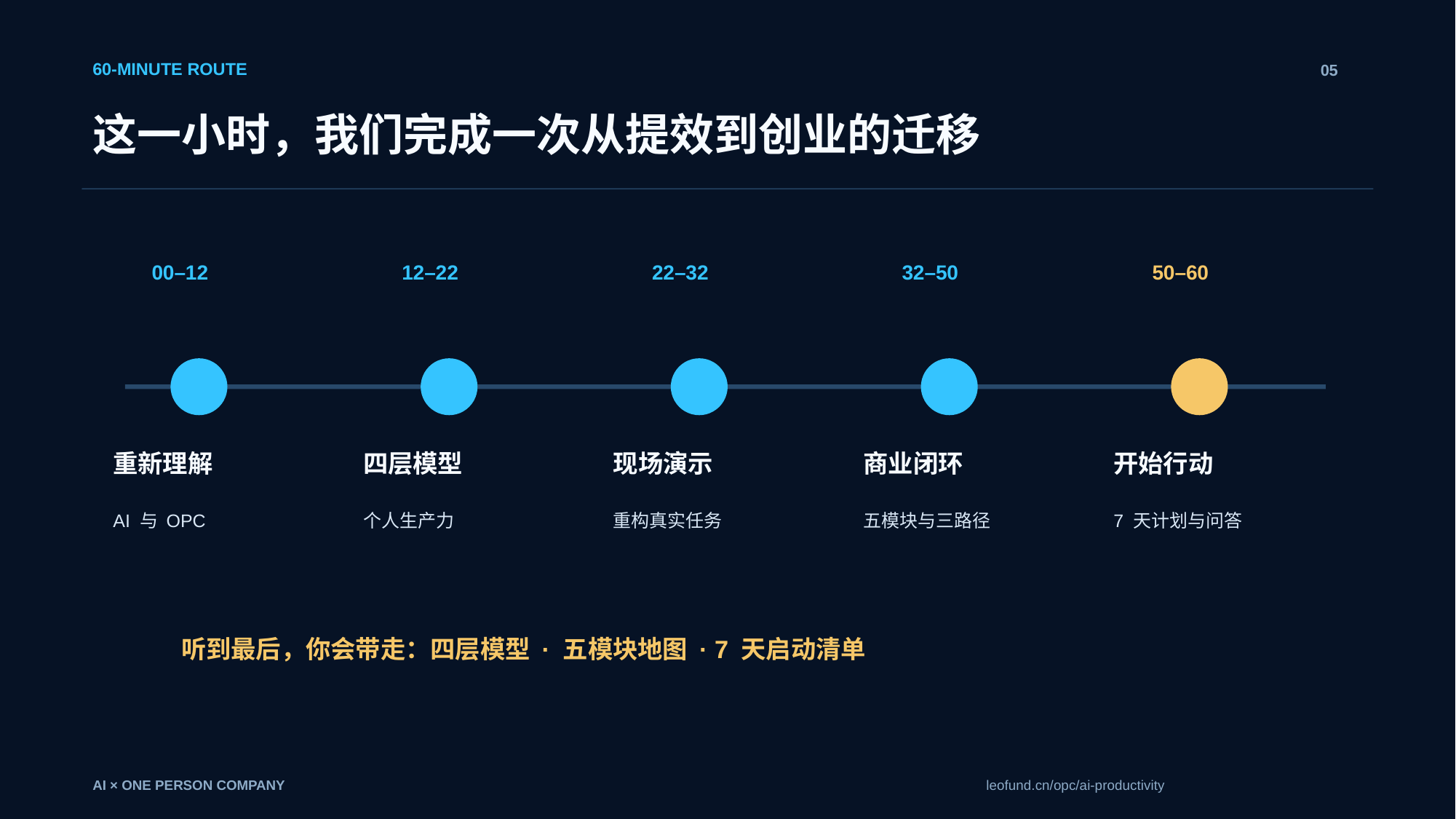

60-MINUTE ROUTE
05
这一小时，我们完成一次从提效到创业的迁移

00–12
12–22
22–32
32–50
50–60

重新理解
四层模型
现场演示
商业闭环
开始行动
AI 与 OPC
个人生产力
重构真实任务
五模块与三路径
7 天计划与问答
听到最后，你会带走：四层模型 · 五模块地图 · 7 天启动清单
AI × ONE PERSON COMPANY
leofund.cn/opc/ai-productivity